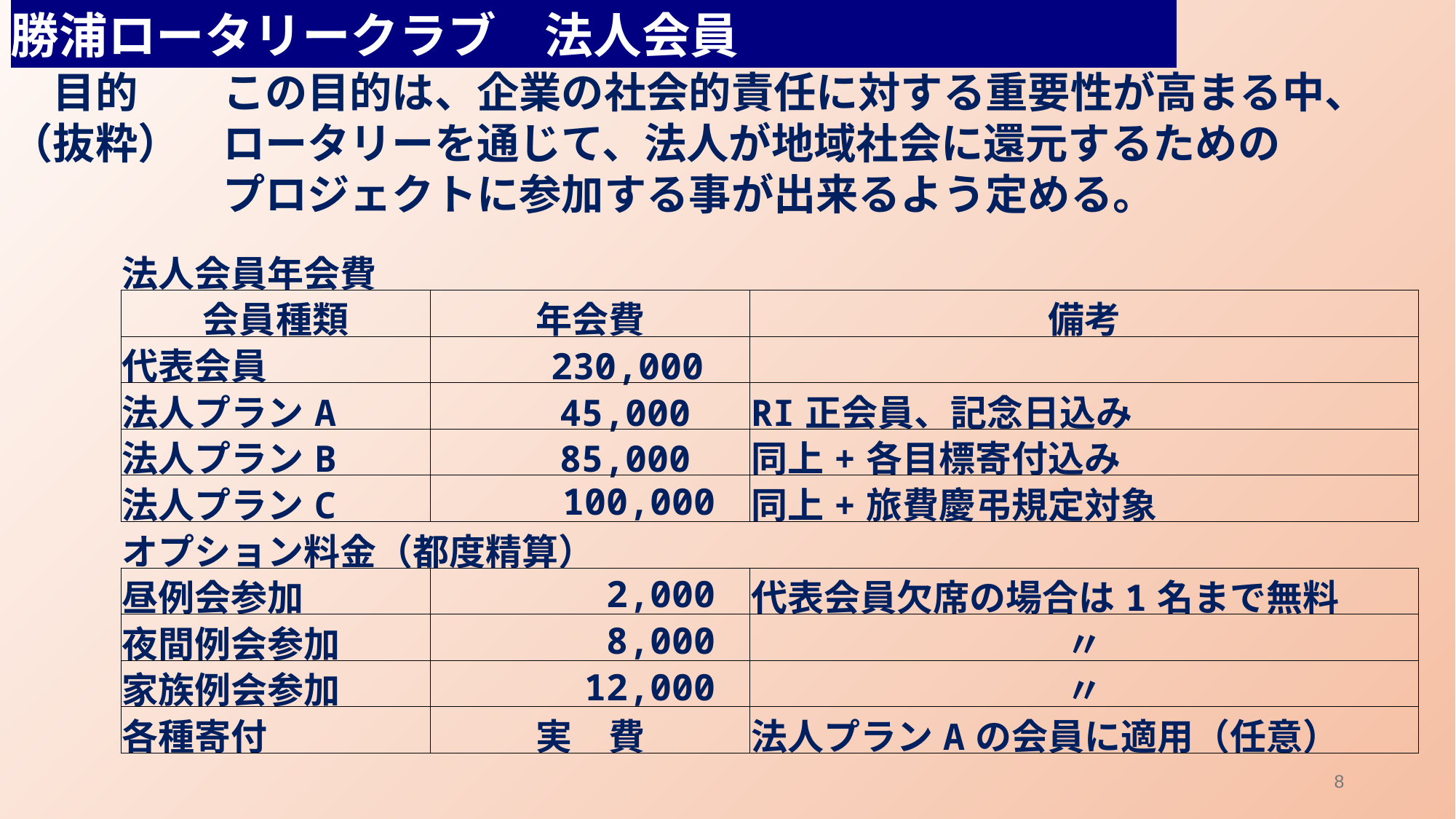

勝浦ロータリークラブ　法人会員

　目的　　この目的は、企業の社会的責任に対する重要性が高まる中、
（抜粋）　ロータリーを通じて、法人が地域社会に還元するための
　　　　　プロジェクトに参加する事が出来るよう定める。

| 法人会員年会費 |  |  |
| --- | --- | --- |
| 会員種類 | 年会費 | 備考 |
| 代表会員 | 230,000 |  |
| 法人プランA | 45,000 | RI正会員、記念日込み |
| 法人プランB | 85,000 | 同上+各目標寄付込み |
| 法人プランC | 100,000 | 同上+旅費慶弔規定対象 |
| オプション料金（都度精算） |  |  |
| 昼例会参加 | 2,000 | 代表会員欠席の場合は1名まで無料 |
| 夜間例会参加 | 8,000 | 〃 |
| 家族例会参加 | 12,000 | 〃 |
| 各種寄付 | 実　費 | 法人プランAの会員に適用（任意） |

8